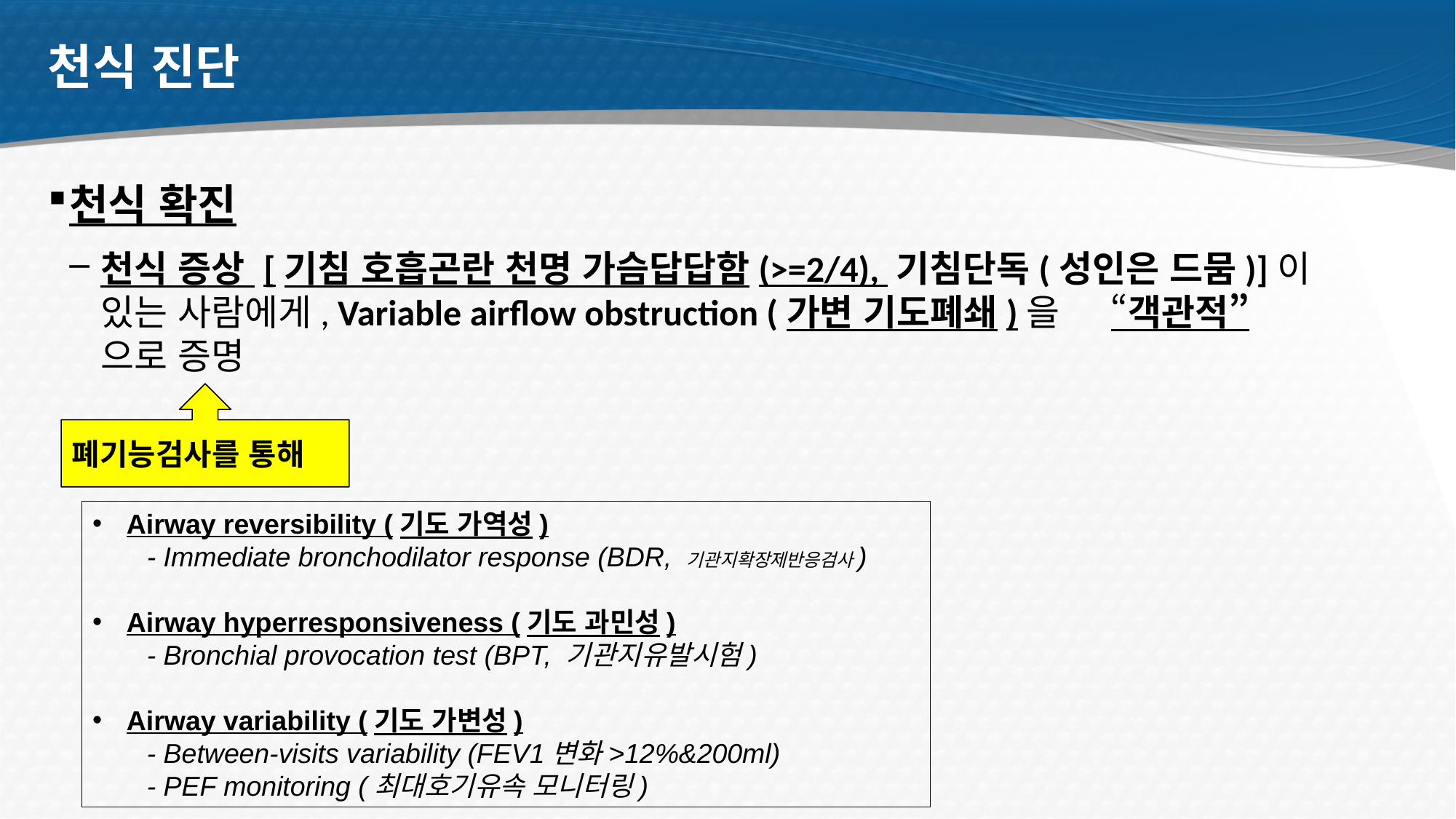

# 천식 진단
천식 확진
천식 증상 [기침 호흡곤란 천명 가슴답답함(>=2/4), 기침단독(성인은 드뭄)]이 있는 사람에게, Variable airflow obstruction (가변 기도폐쇄)을     “객관적”으로 증명

폐기능검사를 통해
Airway reversibility (기도 가역성)
- Immediate bronchodilator response (BDR, 기관지확장제반응검사)

Airway hyperresponsiveness (기도 과민성)
- Bronchial provocation test (BPT, 기관지유발시험)

Airway variability (기도 가변성)
- Between-visits variability (FEV1변화>12%&200ml)
- PEF monitoring (최대호기유속 모니터링)